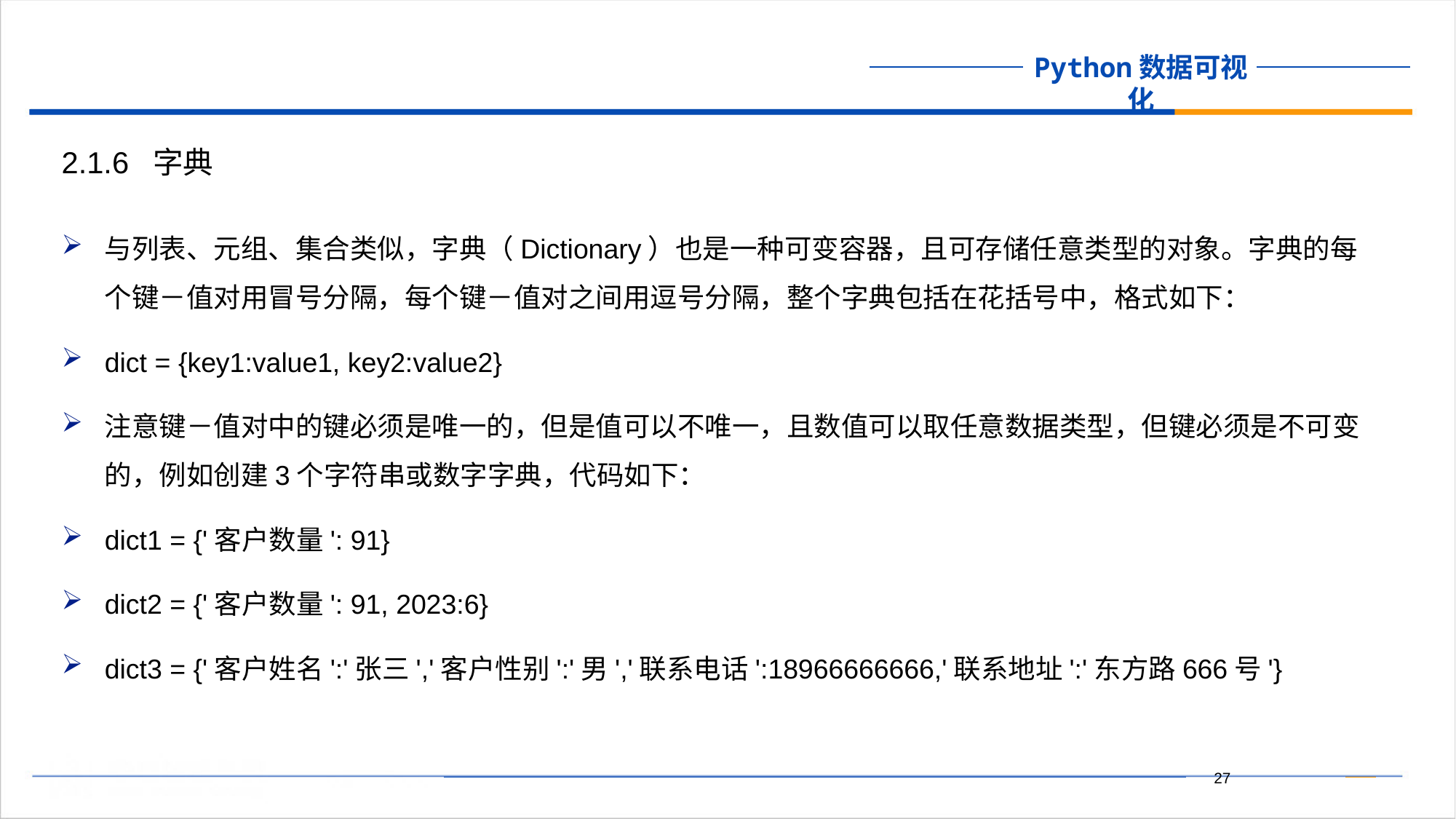

2.1.6  字典
与列表、元组、集合类似，字典（Dictionary）也是一种可变容器，且可存储任意类型的对象。字典的每个键－值对用冒号分隔，每个键－值对之间用逗号分隔，整个字典包括在花括号中，格式如下：
dict = {key1:value1, key2:value2}
注意键－值对中的键必须是唯一的，但是值可以不唯一，且数值可以取任意数据类型，但键必须是不可变的，例如创建3个字符串或数字字典，代码如下：
dict1 = {'客户数量': 91}
dict2 = {'客户数量': 91, 2023:6}
dict3 = {'客户姓名':'张三','客户性别':'男','联系电话':18966666666,'联系地址':'东方路666号'}